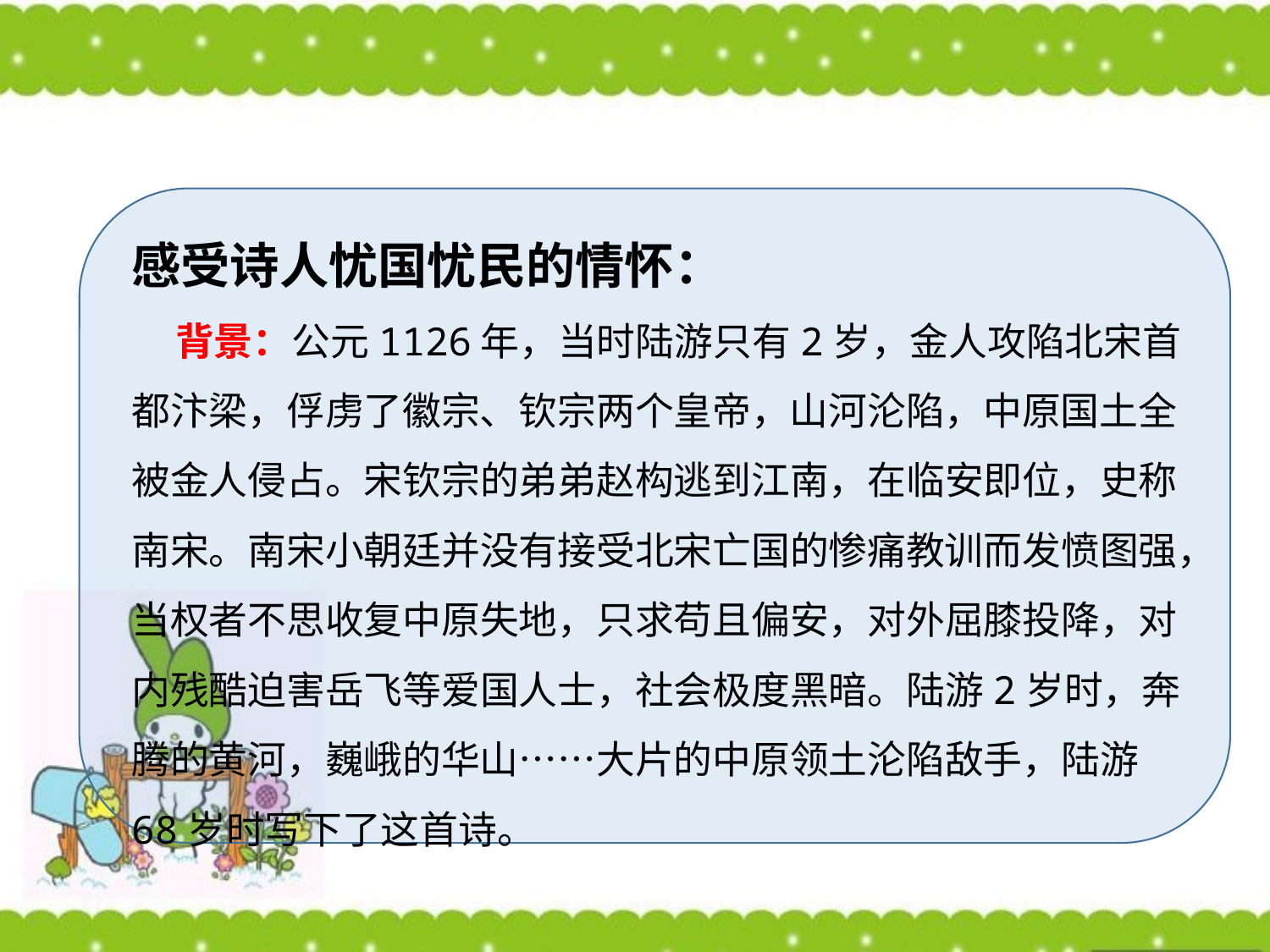

感受诗人忧国忧民的情怀：
    背景：公元1126年，当时陆游只有2岁，金人攻陷北宋首都汴梁，俘虏了徽宗、钦宗两个皇帝，山河沦陷，中原国土全被金人侵占。宋钦宗的弟弟赵构逃到江南，在临安即位，史称南宋。南宋小朝廷并没有接受北宋亡国的惨痛教训而发愤图强，当权者不思收复中原失地，只求苟且偏安，对外屈膝投降，对内残酷迫害岳飞等爱国人士，社会极度黑暗。陆游2岁时，奔腾的黄河，巍峨的华山……大片的中原领土沦陷敌手，陆游68岁时写下了这首诗。